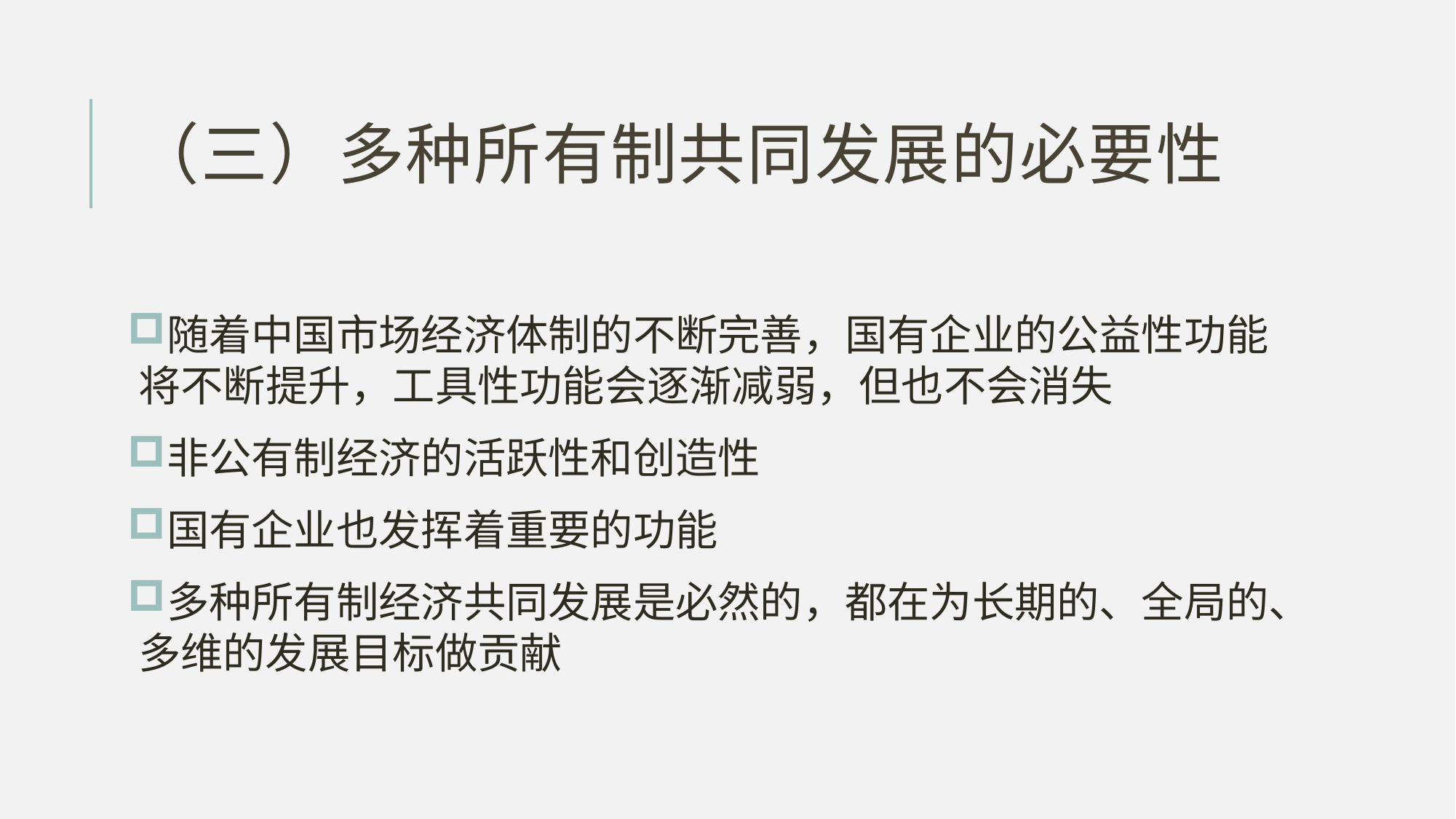

# （三）多种所有制共同发展的必要性
随着中国市场经济体制的不断完善，国有企业的公益性功能将不断提升，工具性功能会逐渐减弱，但也不会消失
非公有制经济的活跃性和创造性
国有企业也发挥着重要的功能
多种所有制经济共同发展是必然的，都在为长期的、全局的、多维的发展目标做贡献